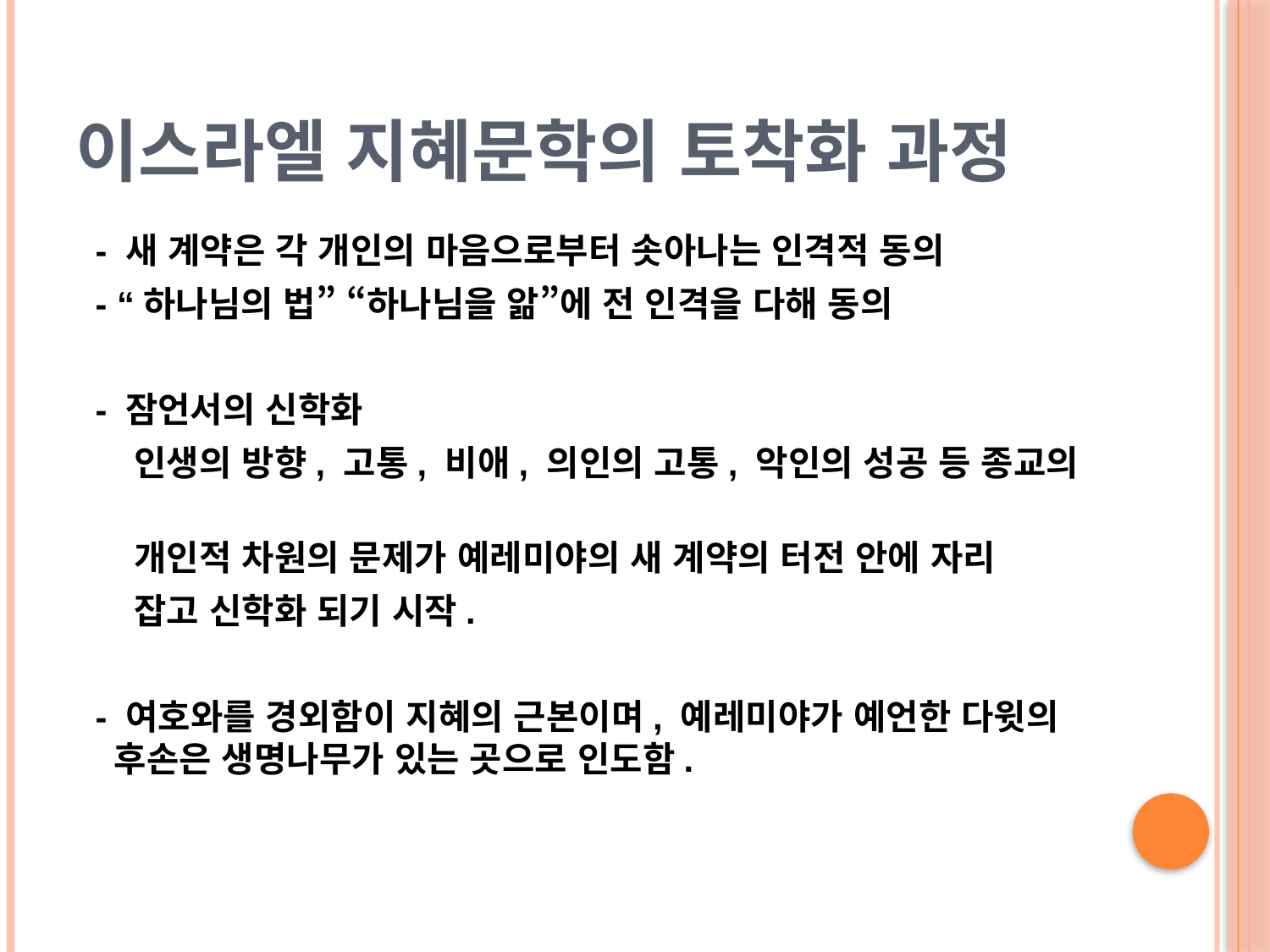

# 이스라엘 지혜문학의 토착화 과정
  - 새 계약은 각 개인의 마음으로부터 솟아나는 인격적 동의
  - “하나님의 법” “하나님을 앎”에 전 인격을 다해 동의

  - 잠언서의 신학화
     인생의 방향, 고통, 비애, 의인의 고통, 악인의 성공 등 종교의
     개인적 차원의 문제가 예레미야의 새 계약의 터전 안에 자리
     잡고 신학화 되기 시작.

  - 여호와를 경외함이 지혜의 근본이며, 예레미야가 예언한 다윗의 후손은 생명나무가 있는 곳으로 인도함.